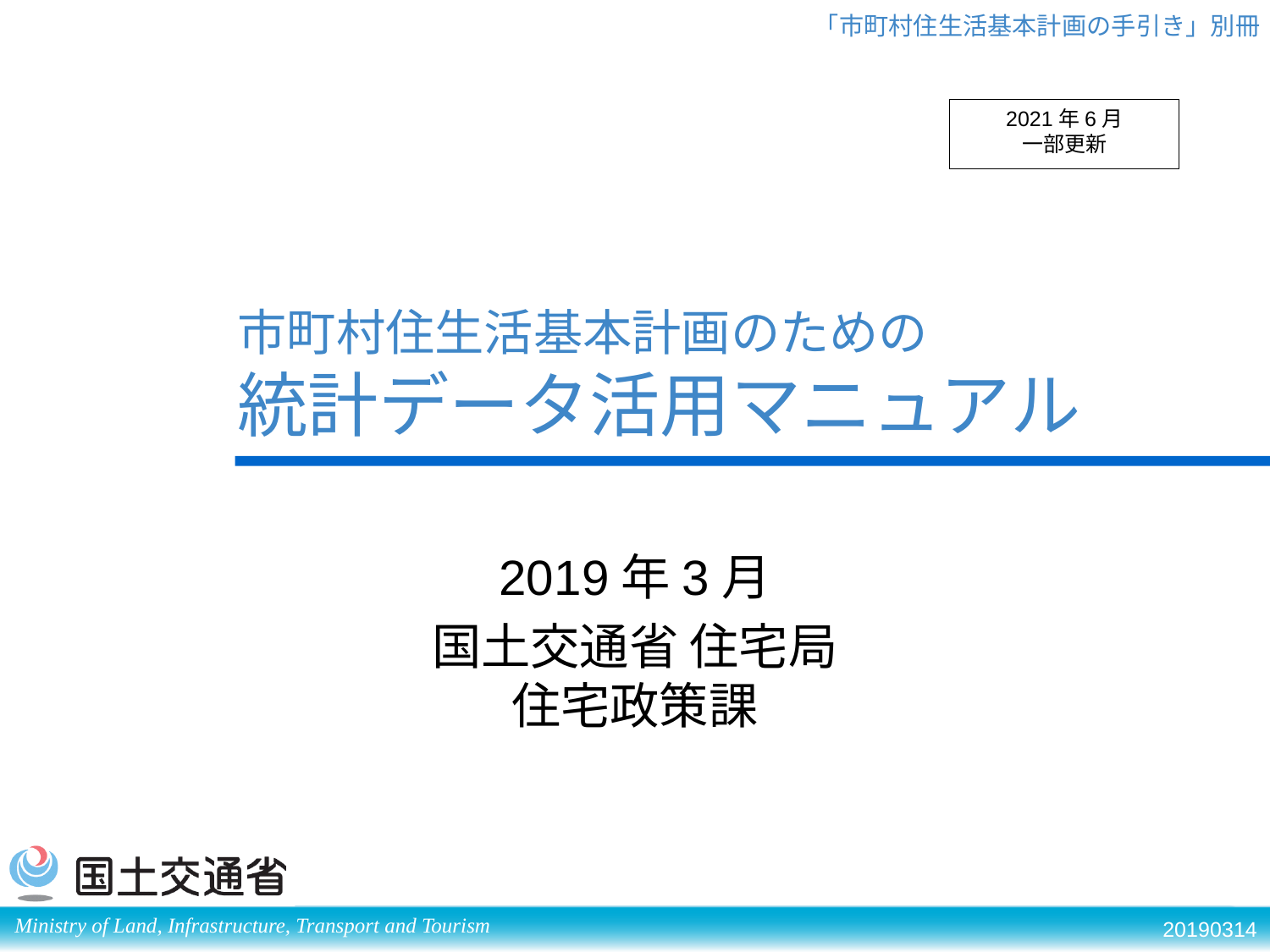

「市町村住生活基本計画の手引き」別冊
2021年6月
一部更新
# 市町村住生活基本計画のための 統計データ活用マニュアル
2019年3月
国土交通省 住宅局
住宅政策課
20190314